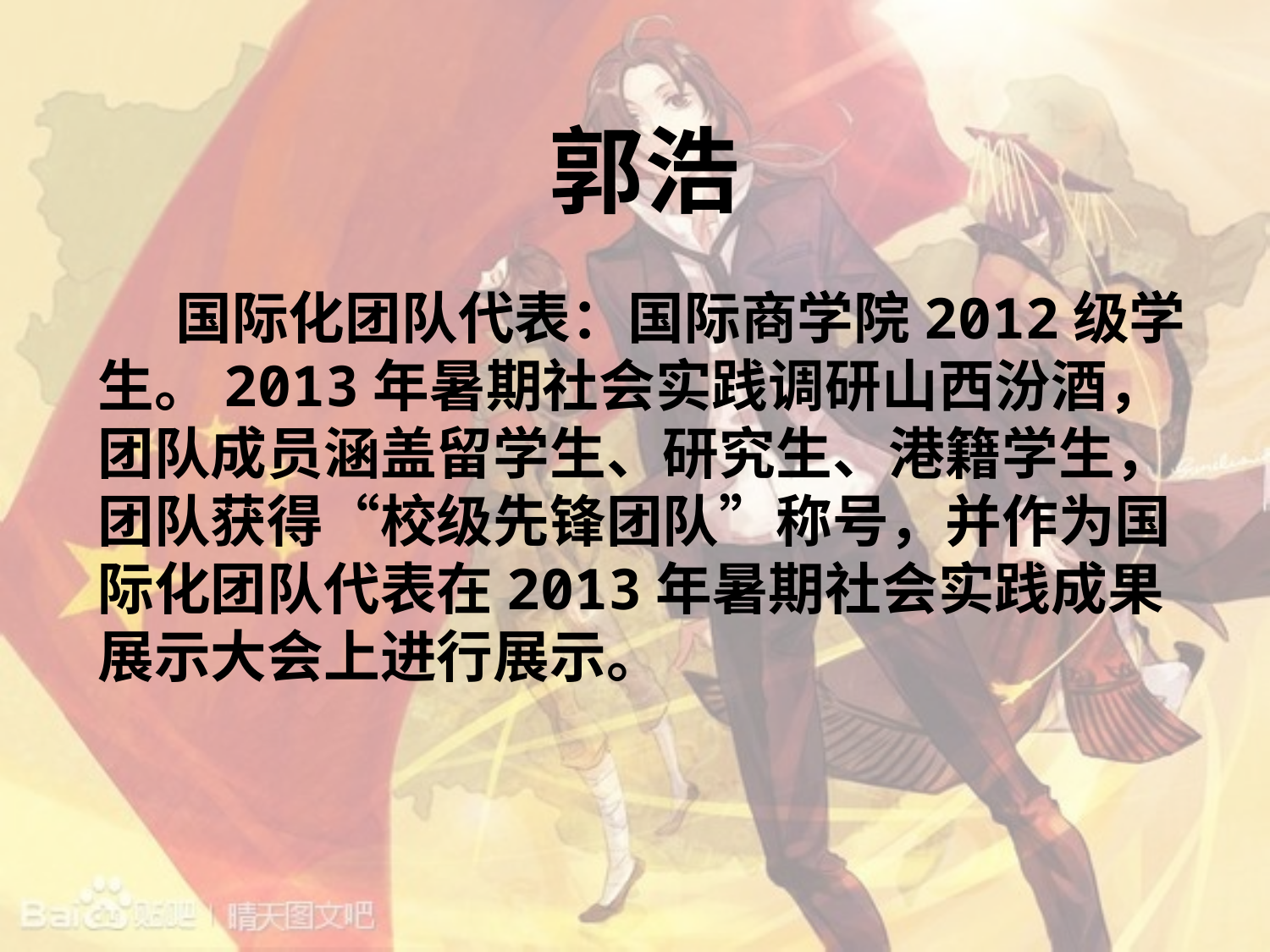

# 郭浩
     国际化团队代表：国际商学院2012级学生。2013年暑期社会实践调研山西汾酒，团队成员涵盖留学生、研究生、港籍学生，团队获得“校级先锋团队”称号，并作为国际化团队代表在2013年暑期社会实践成果展示大会上进行展示。